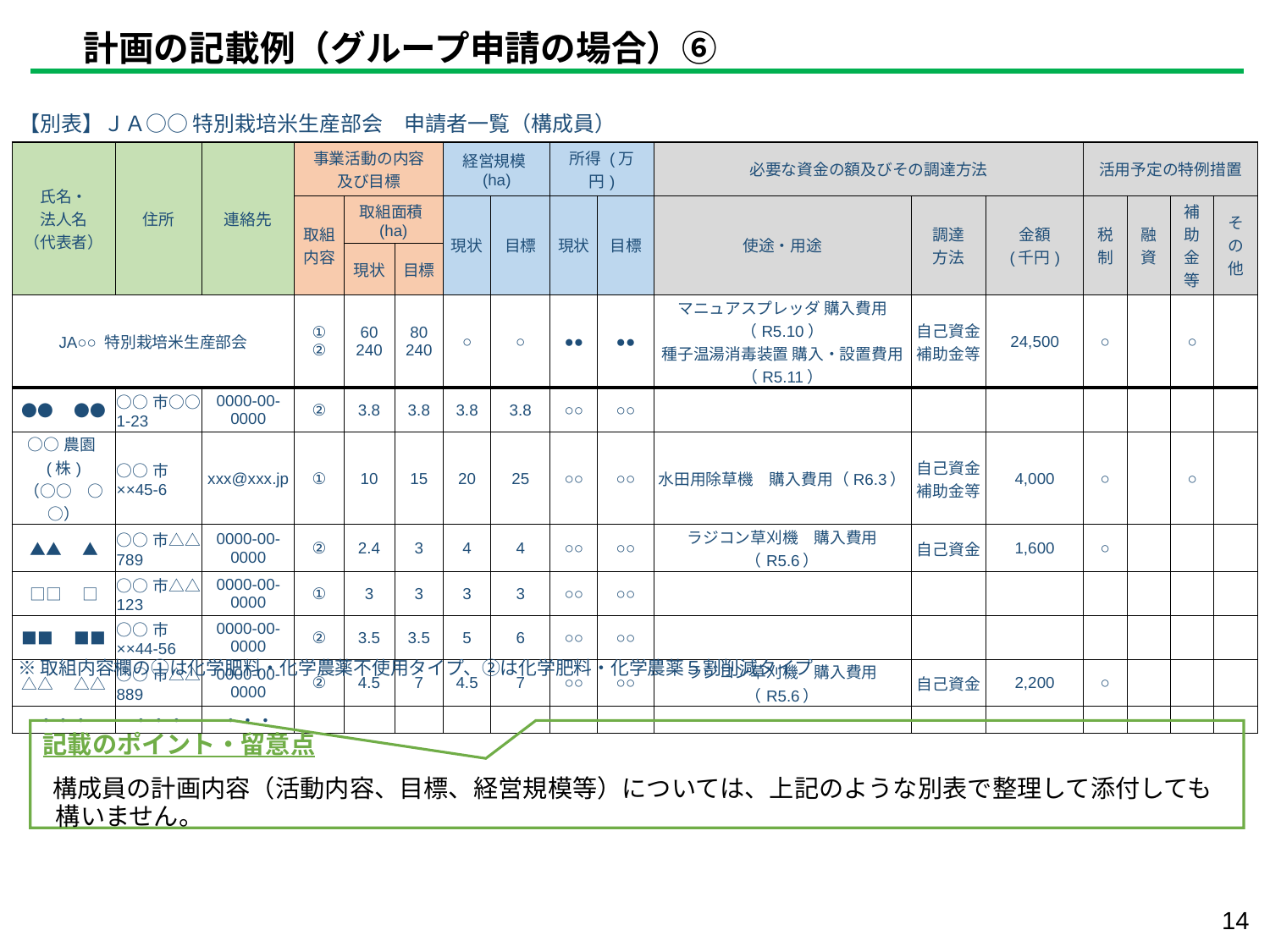

計画の記載例（グループ申請の場合）⑥
| 【別表】ＪＡ○○ 特別栽培米生産部会　申請者一覧（構成員） |  |  |  |  |  |  |  |  |  |  |  |  |  |  |  |  |
| --- | --- | --- | --- | --- | --- | --- | --- | --- | --- | --- | --- | --- | --- | --- | --- | --- |
| 氏名・ 法人名 （代表者） | 住所 | 連絡先 | 事業活動の内容 及び目標 |  |  | 経営規模(ha) |  | 所得 (万円) |  | 必要な資金の額及びその調達方法 |  |  | 活用予定の特例措置 |  |  |  |
|  |  |  | 取組 内容 | 取組面積(ha) |  | 現状 | 目標 | 現状 | 目標 | 使途・用途 | 調達 方法 | 金額 (千円) | 税制 | 融資 | 補助金等 | その他 |
|  |  |  |  | 現状 | 目標 |  |  |  |  |  |  |  |  |  |  |  |
| JA○○ 特別栽培米生産部会 |  |  | ① ② | 60 240 | 80 240 | ○ | ○ | ●● | ●● | マニュアスプレッダ 購入費用（R5.10） 種子温湯消毒装置 購入・設置費用（R5.11） | 自己資金 補助金等 | 24,500 | ○ |  | ○ |  |
| ●●　●● | ○○市○○1-23 | 0000-00-0000 | ② | 3.8 | 3.8 | 3.8 | 3.8 | ○○ | ○○ |  |  |  |  |  |  |  |
| ○○農園(株) （○○　○○） | ○○市××45-6 | xxx@xxx.jp | ① | 10 | 15 | 20 | 25 | ○○ | ○○ | 水田用除草機　購入費用（R6.3） | 自己資金 補助金等 | 4,000 | ○ |  | ○ |  |
| ▲▲　▲ | ○○市△△789 | 0000-00-0000 | ② | 2.4 | 3 | 4 | 4 | ○○ | ○○ | ラジコン草刈機　購入費用（R5.6） | 自己資金 | 1,600 | ○ |  |  |  |
| □□　□ | ○○市△△123 | 0000-00-0000 | ① | 3 | 3 | 3 | 3 | ○○ | ○○ |  |  |  |  |  |  |  |
| ■■　■■ | ○○市××44-56 | 0000-00-0000 | ② | 3.5 | 3.5 | 5 | 6 | ○○ | ○○ |  |  |  |  |  |  |  |
| △△　△△ | ○○市△△889 | 0000-00-0000 | ② | 4.5 | 7 | 4.5 | 7 | ○○ | ○○ | ラジコン草刈機　購入費用（R5.6） | 自己資金 | 2,200 | ○ |  |  |  |
| ・・・ | ・・・ | ・・・ |  |  |  |  |  |  |  |  |  |  |  |  |  |  |
※取組内容欄の①は化学肥料・化学農薬不使用タイプ、②は化学肥料・化学農薬５割削減タイプ
記載のポイント・留意点
 構成員の計画内容（活動内容、目標、経営規模等）については、上記のような別表で整理して添付しても構いません。
14